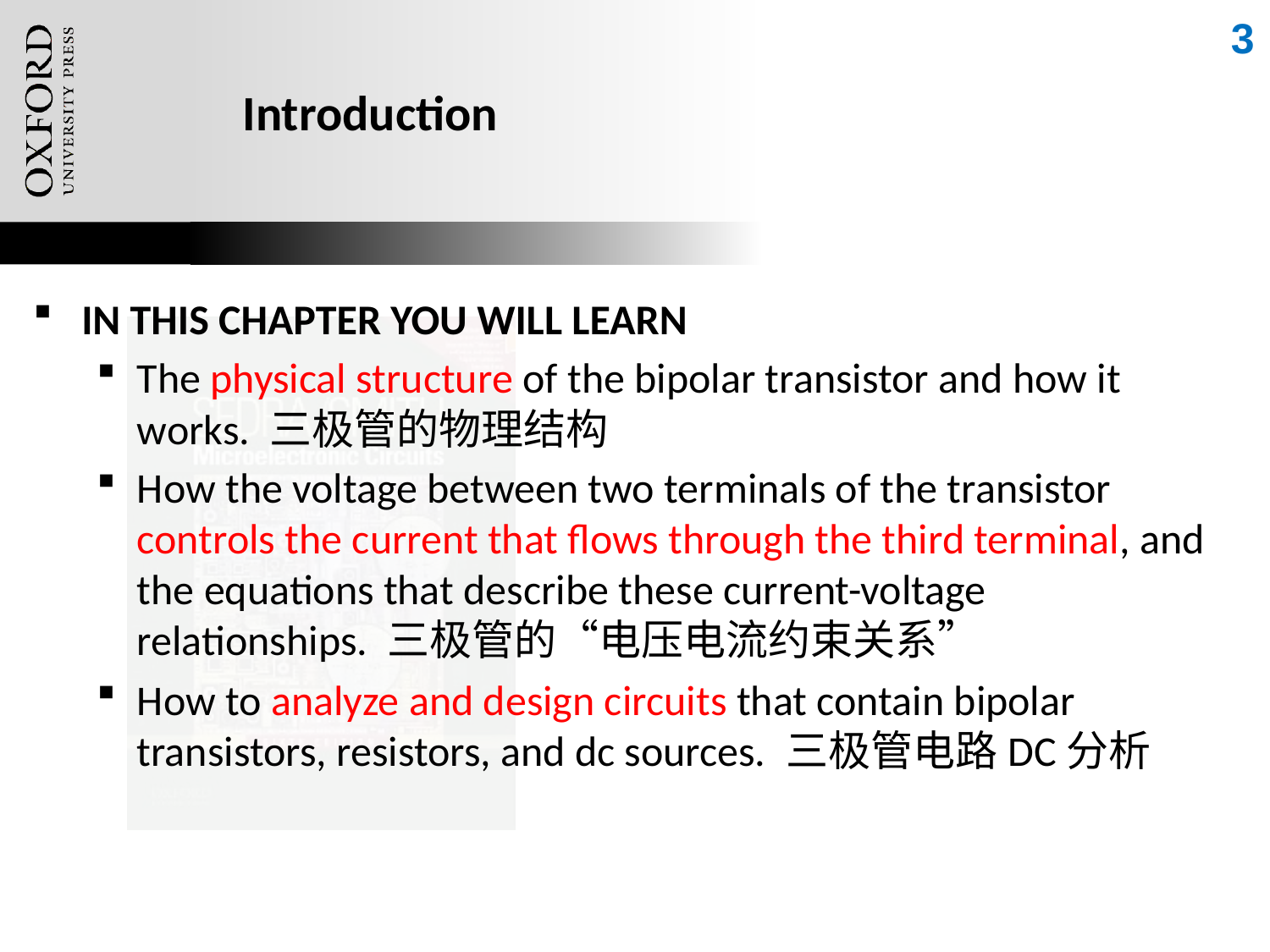

3
# Introduction
IN THIS CHAPTER YOU WILL LEARN
The physical structure of the bipolar transistor and how it works. 三极管的物理结构
How the voltage between two terminals of the transistor controls the current that flows through the third terminal, and the equations that describe these current-voltage relationships. 三极管的“电压电流约束关系”
How to analyze and design circuits that contain bipolar transistors, resistors, and dc sources. 三极管电路DC分析